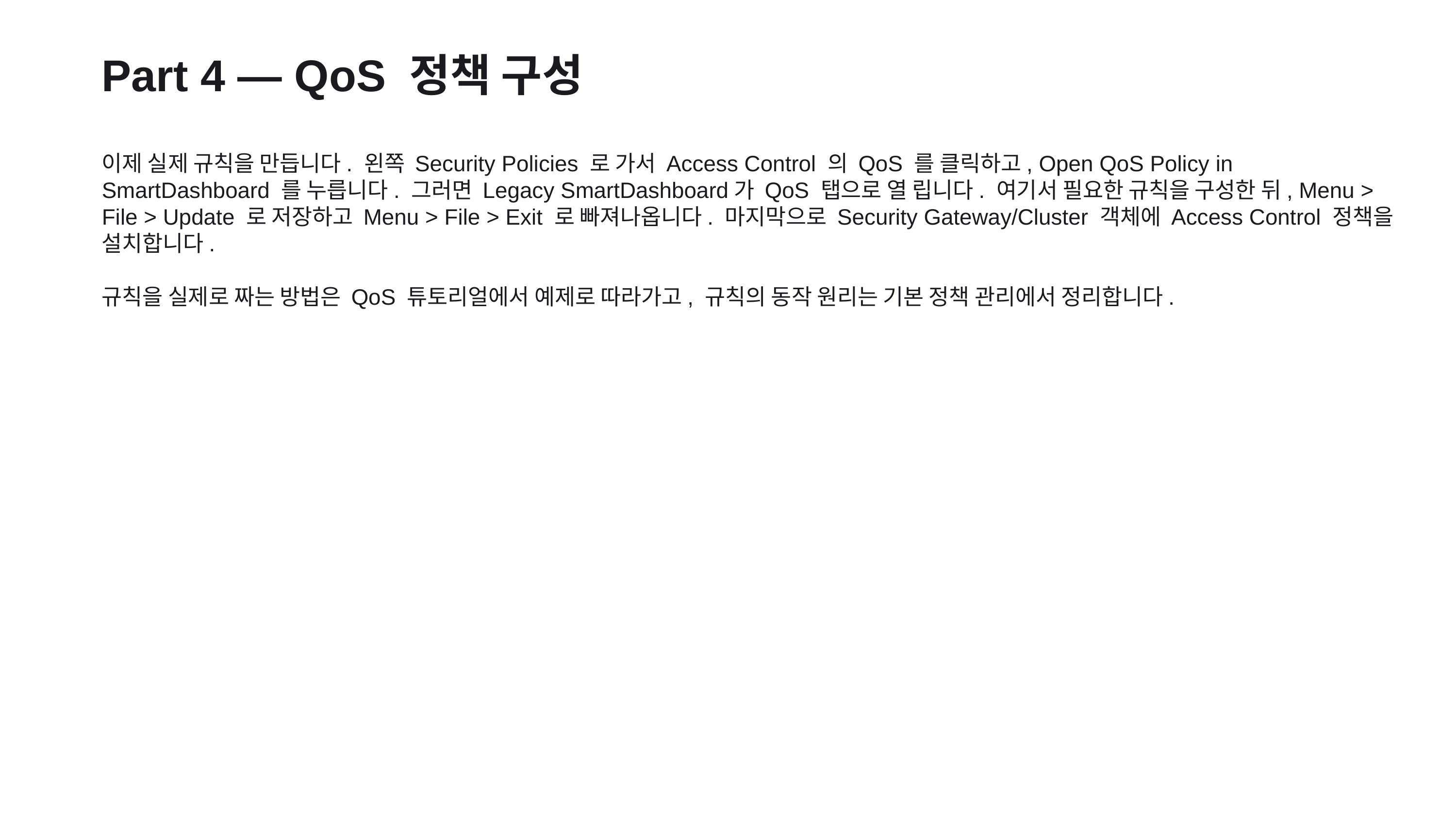

Part 4 — QoS 정책 구성
이제 실제 규칙을 만듭니다. 왼쪽 Security Policies 로 가서 Access Control 의 QoS 를 클릭하고, Open QoS Policy in SmartDashboard 를 누릅니다. 그러면 Legacy SmartDashboard가 QoS 탭으로 열 립니다. 여기서 필요한 규칙을 구성한 뒤, Menu > File > Update 로 저장하고 Menu > File > Exit 로 빠져나옵니다. 마지막으로 Security Gateway/Cluster 객체에 Access Control 정책을 설치합니다.

규칙을 실제로 짜는 방법은 QoS 튜토리얼에서 예제로 따라가고, 규칙의 동작 원리는 기본 정책 관리에서 정리합니다.